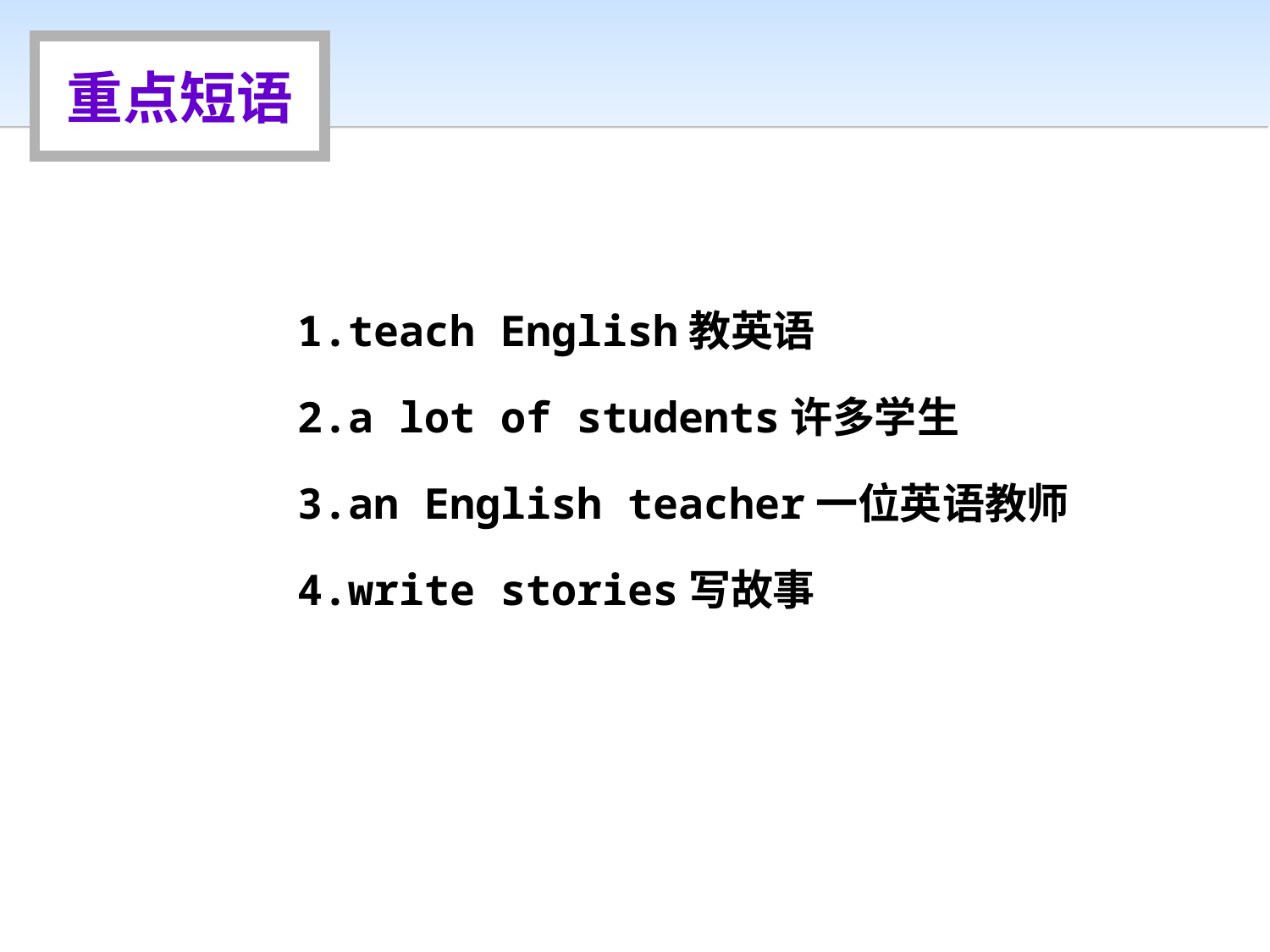

重点短语
1.teach English教英语
2.a lot of students许多学生
3.an English teacher一位英语教师
4.write stories写故事